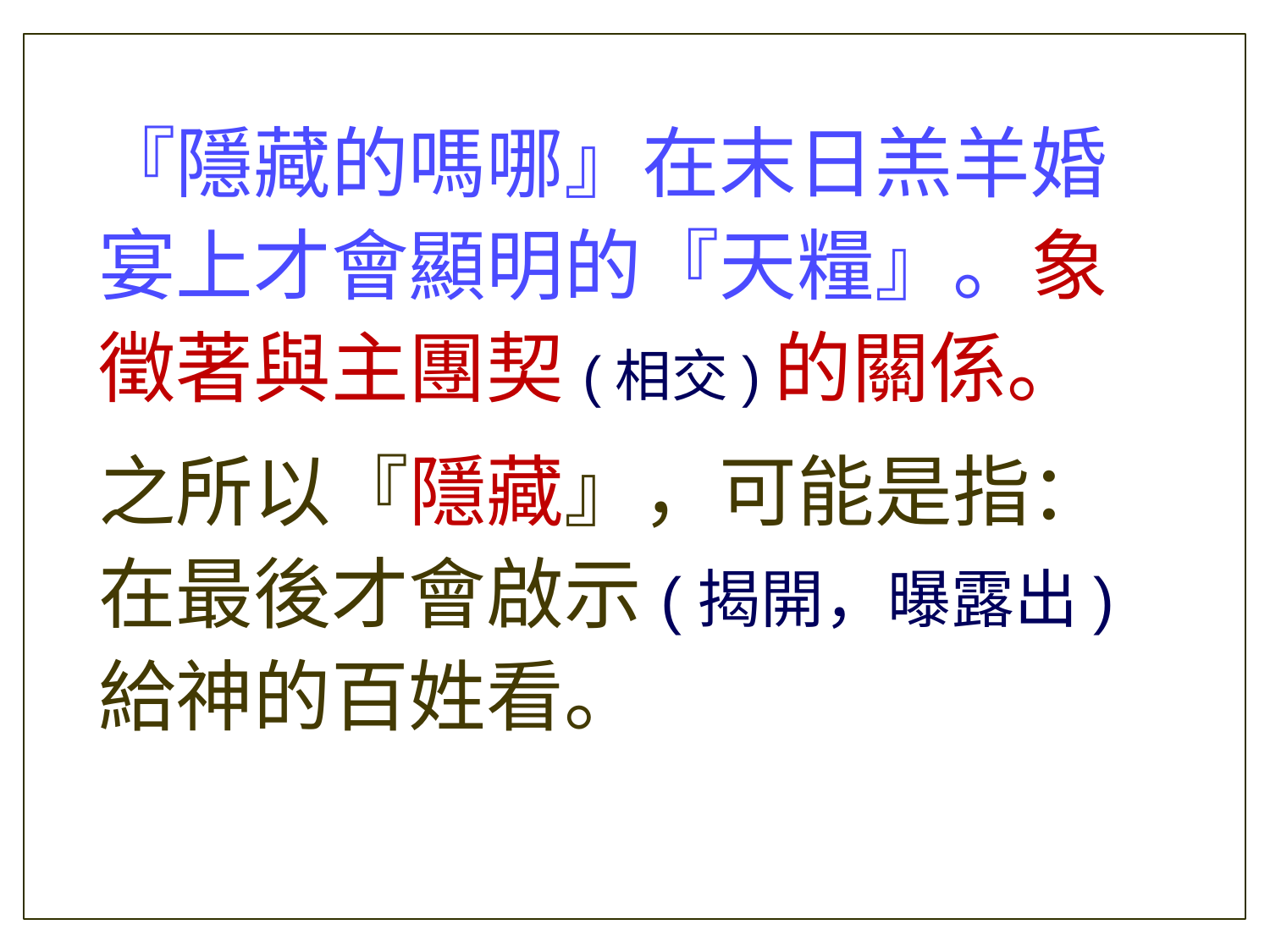

『隱藏的嗎哪』在末日羔羊婚宴上才會顯明的『天糧』。象徵著與主團契(相交)的關係。
之所以『隱藏』，可能是指：在最後才會啟示(揭開，曝露出)給神的百姓看。